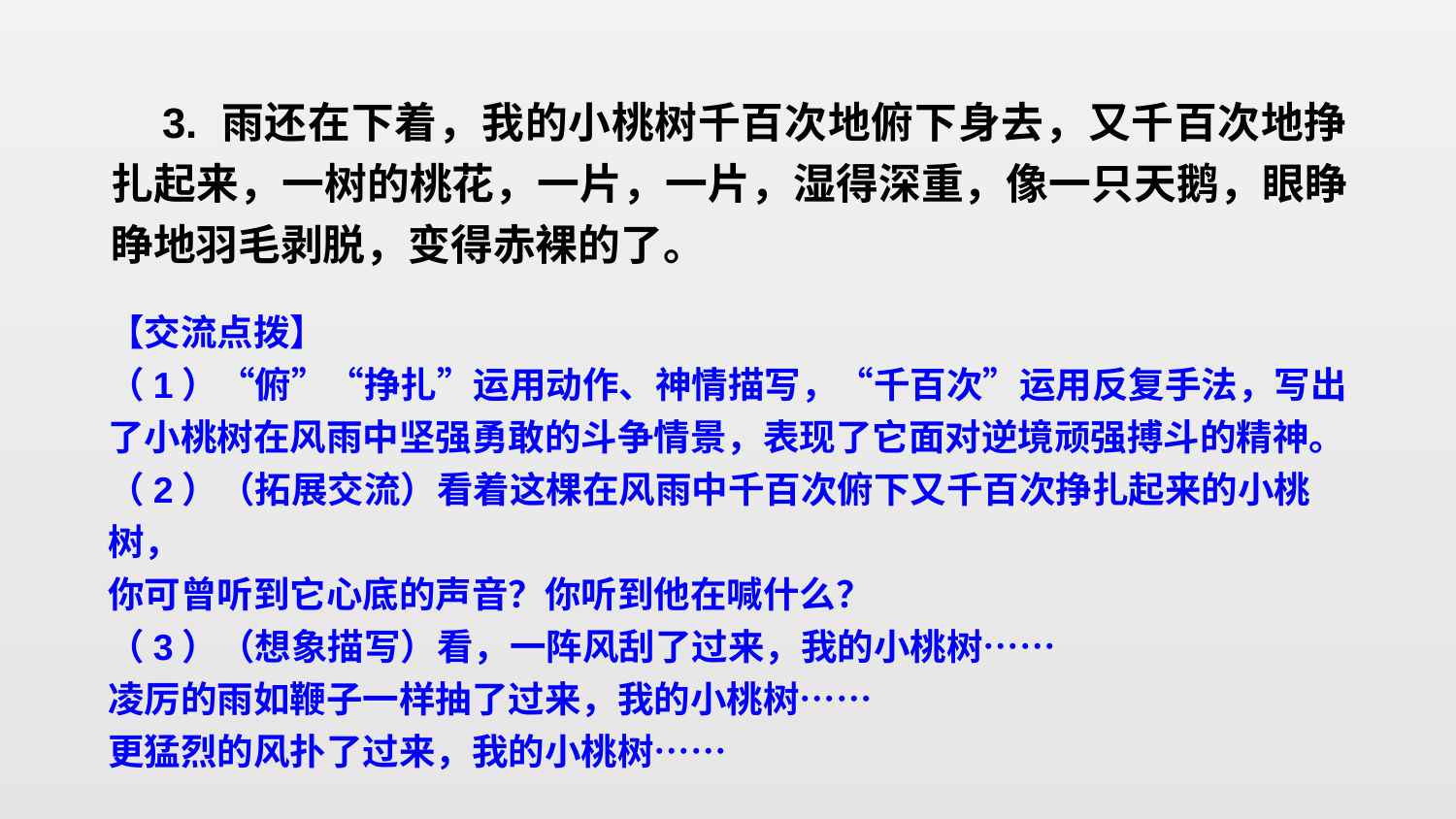

3. 雨还在下着，我的小桃树千百次地俯下身去，又千百次地挣扎起来，一树的桃花，一片，一片，湿得深重，像一只天鹅，眼睁睁地羽毛剥脱，变得赤裸的了。
【交流点拨】
（1）“俯”“挣扎”运用动作、神情描写，“千百次”运用反复手法，写出了小桃树在风雨中坚强勇敢的斗争情景，表现了它面对逆境顽强搏斗的精神。
（2）（拓展交流）看着这棵在风雨中千百次俯下又千百次挣扎起来的小桃树，
你可曾听到它心底的声音？你听到他在喊什么？
（3）（想象描写）看，一阵风刮了过来，我的小桃树……
凌厉的雨如鞭子一样抽了过来，我的小桃树……
更猛烈的风扑了过来，我的小桃树……